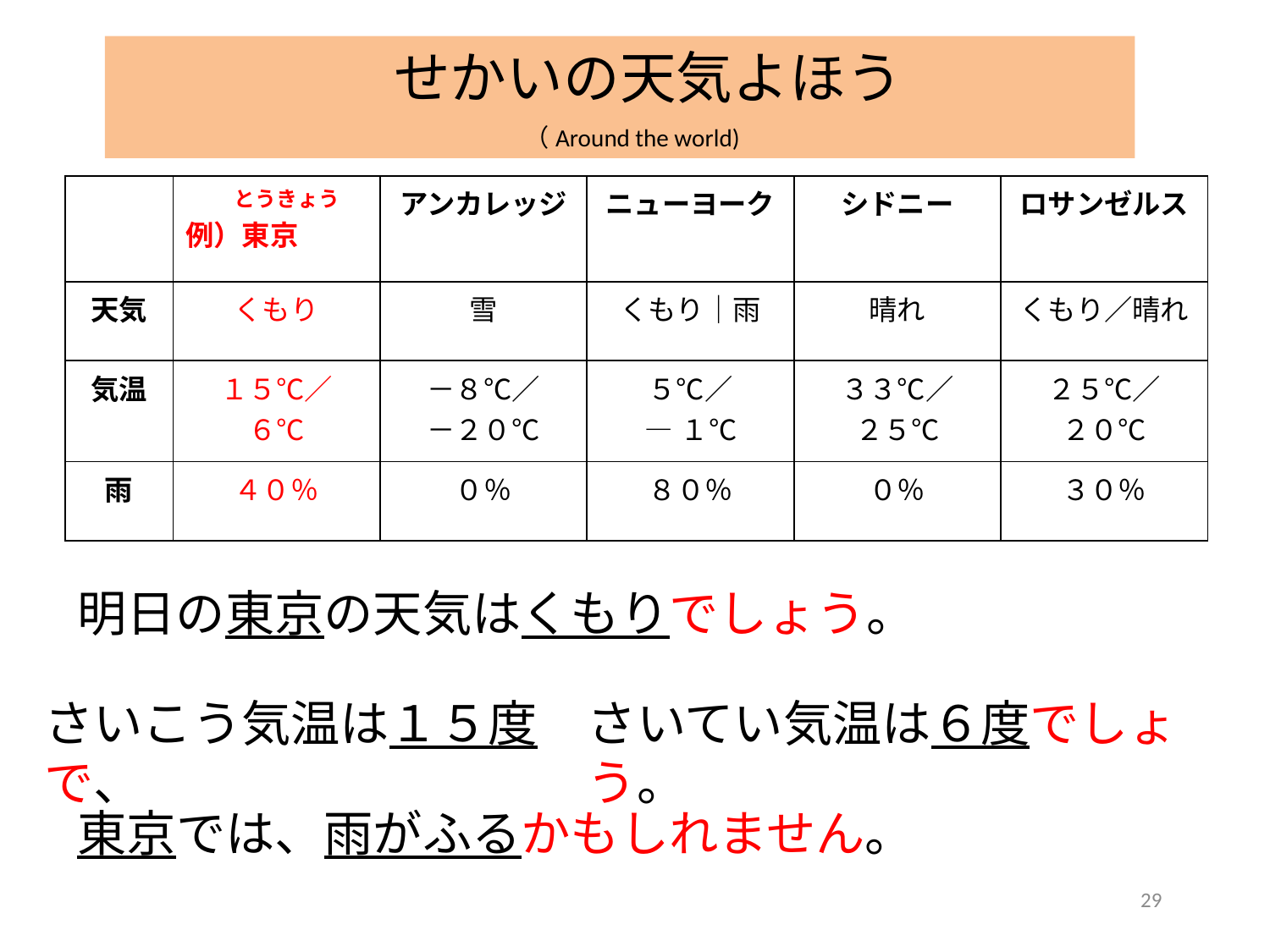

せかいの天気よほう
　（Around the world)
|  | とうきょう 例）東京 | アンカレッジ | ニューヨーク | シドニー | ロサンゼルス |
| --- | --- | --- | --- | --- | --- |
| 天気 | くもり | 雪 | くもり｜雨 | 晴れ | くもり／晴れ |
| 気温 | １５℃／ ６℃ | －８℃／ －２０℃ | ５℃／ ―１℃ | ３３℃／ ２５℃ | ２５℃／ ２０℃ |
| 雨 | ４０％ | ０％ | ８０％ | ０％ | ３０％ |
明日の東京の天気はくもりでしょう。
さいこう気温は１５度で、
さいてい気温は６度でしょう。
東京では、雨がふるかもしれません。
29